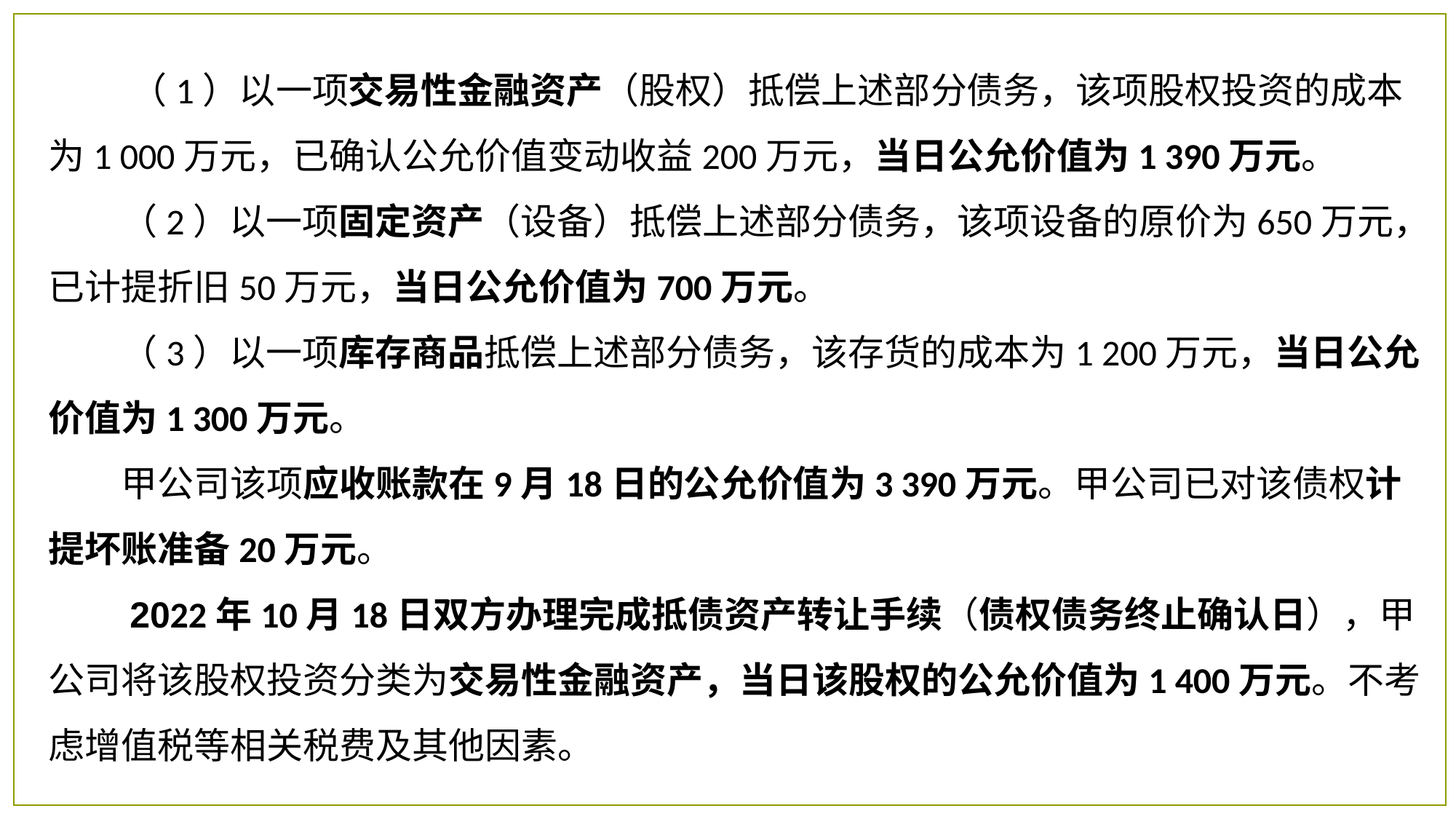

（1）以一项交易性金融资产（股权）抵偿上述部分债务，该项股权投资的成本为1 000万元，已确认公允价值变动收益200万元，当日公允价值为1 390万元。
　　（2）以一项固定资产（设备）抵偿上述部分债务，该项设备的原价为650万元，已计提折旧50万元，当日公允价值为700万元。
　　（3）以一项库存商品抵偿上述部分债务，该存货的成本为1 200万元，当日公允价值为1 300万元。
　　甲公司该项应收账款在9月18日的公允价值为3 390万元。甲公司已对该债权计提坏账准备20万元。
　　2022年10月18日双方办理完成抵债资产转让手续（债权债务终止确认日），甲公司将该股权投资分类为交易性金融资产，当日该股权的公允价值为1 400万元。不考虑增值税等相关税费及其他因素。